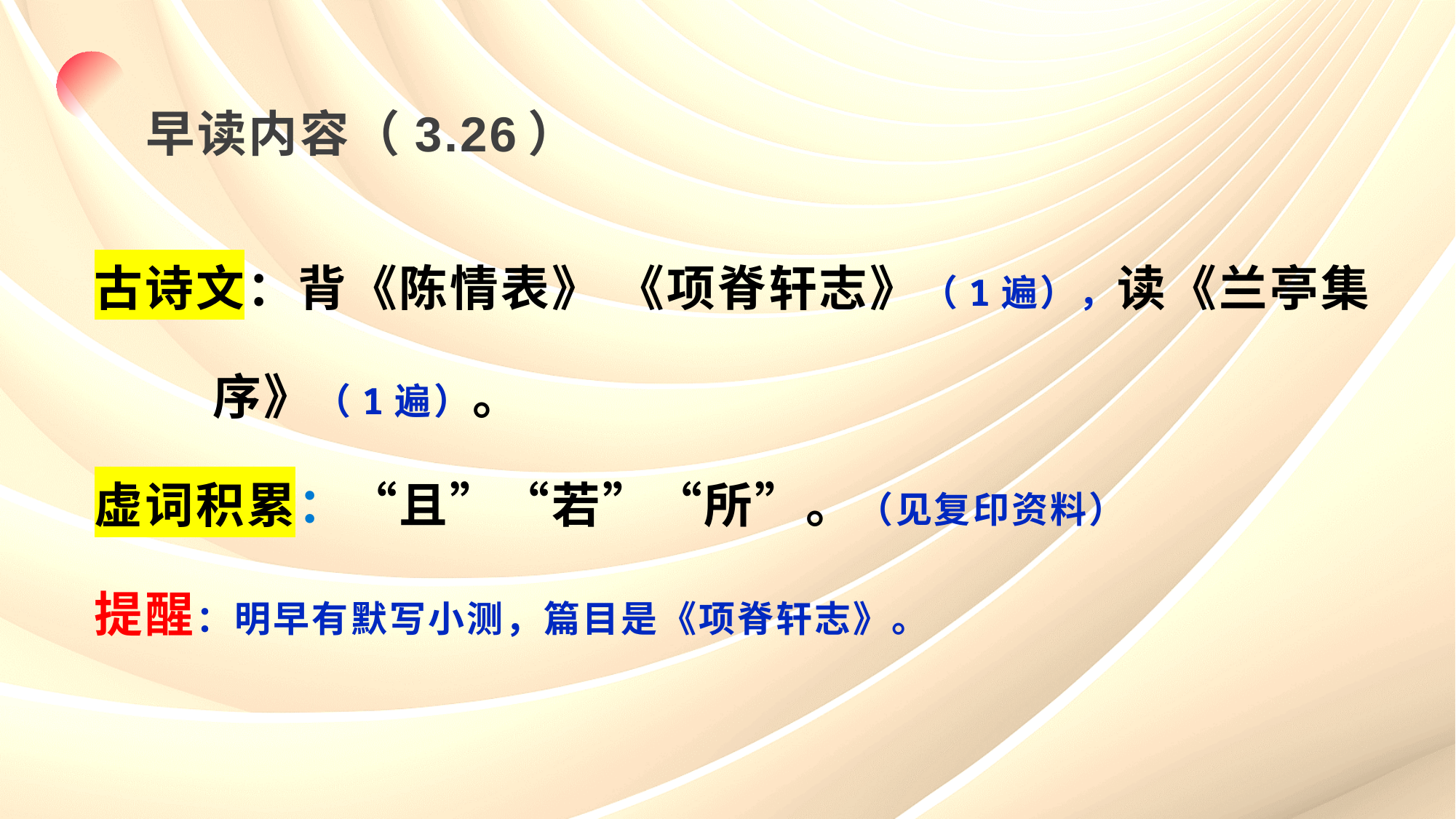

早读内容（3.26）
古诗文：背《陈情表》 《项脊轩志》（1遍），读《兰亭集
        序》（1遍）。
虚词积累：“且”“若”“所”。（见复印资料）
提醒：明早有默写小测，篇目是《项脊轩志》。